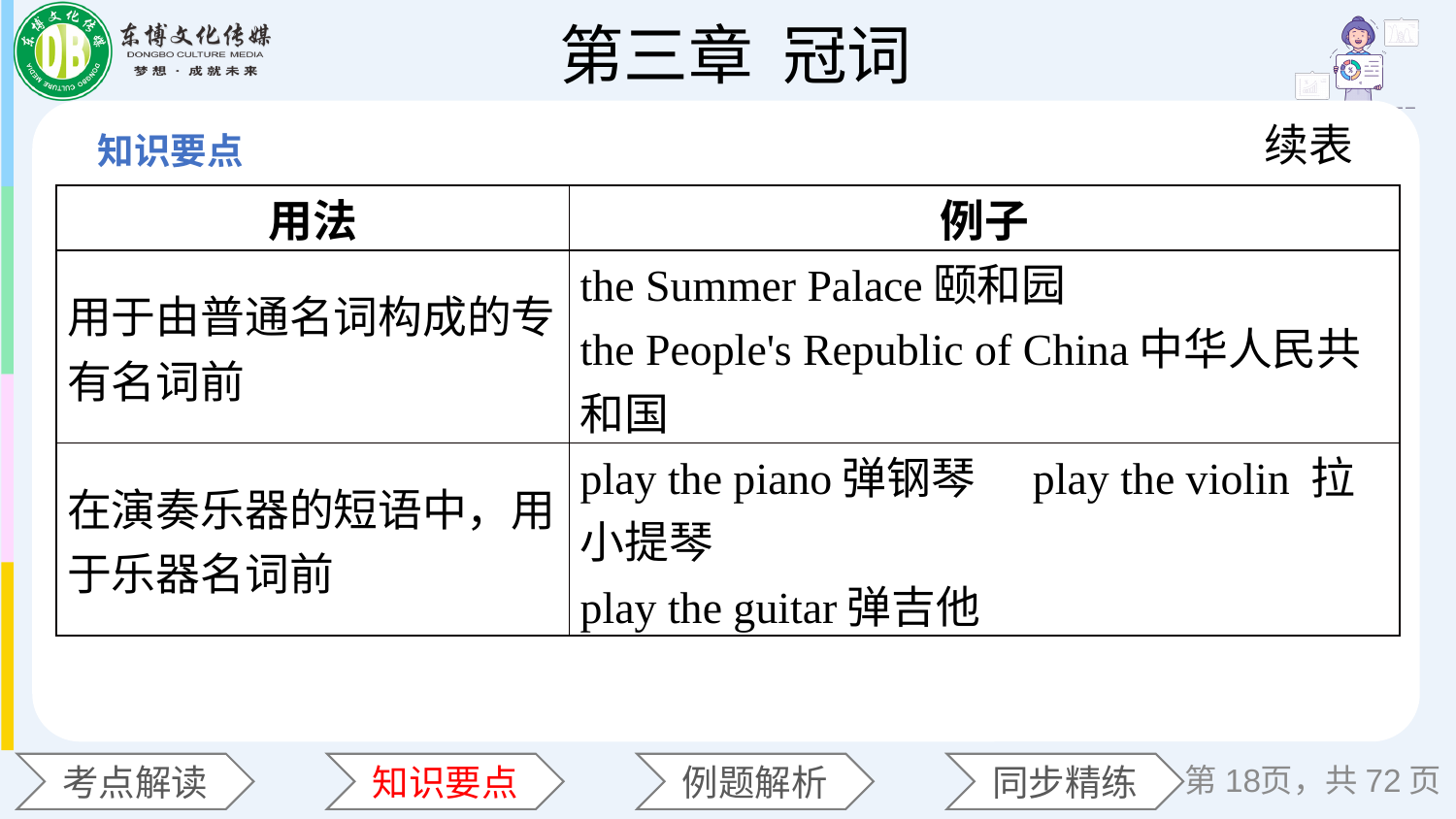

续表

| 用法 | 例子 |
| --- | --- |
| 用于由普通名词构成的专有名词前 | the Summer Palace颐和园 the People's Republic of China中华人民共和国 |
| 在演奏乐器的短语中，用于乐器名词前 | play the piano弹钢琴　play the violin 拉小提琴 play the guitar弹吉他 |
第18页，共72页